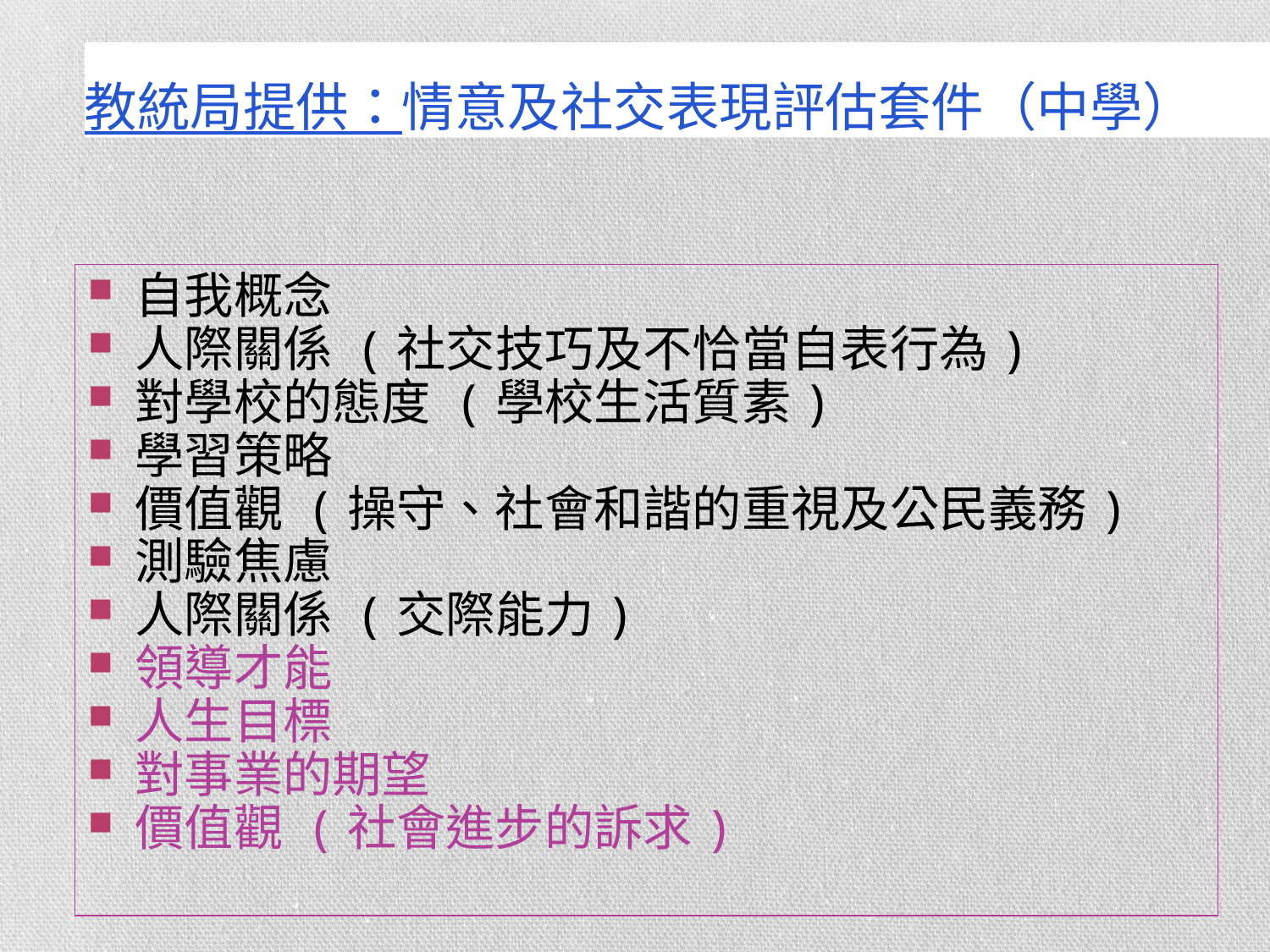

# 教統局提供：情意及社交表現評估套件（中學）
自我概念
人際關係 (社交技巧及不恰當自表行為)
對學校的態度 (學校生活質素)
學習策略
價值觀 (操守、社會和諧的重視及公民義務)
測驗焦慮
人際關係 (交際能力)
領導才能
人生目標
對事業的期望
價值觀 (社會進步的訴求)